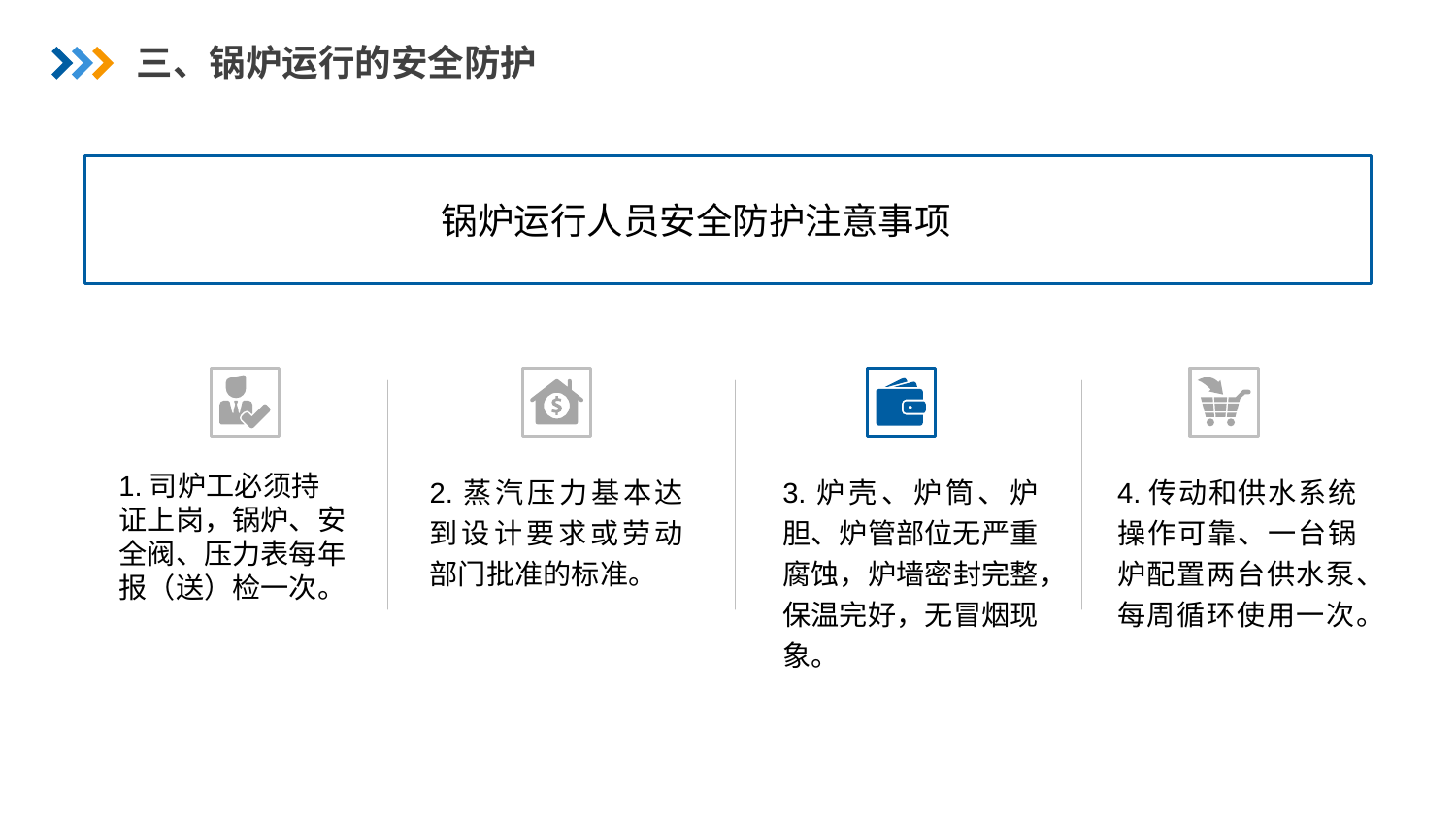

三、锅炉运行的安全防护

锅炉运行人员安全防护注意事项

1.司炉工必须持证上岗，锅炉、安全阀、压力表每年报（送）检一次。
2.蒸汽压力基本达到设计要求或劳动部门批准的标准。
3.炉壳、炉筒、炉胆、炉管部位无严重腐蚀，炉墙密封完整，保温完好，无冒烟现象。
4.传动和供水系统操作可靠、一台锅炉配置两台供水泵、每周循环使用一次。